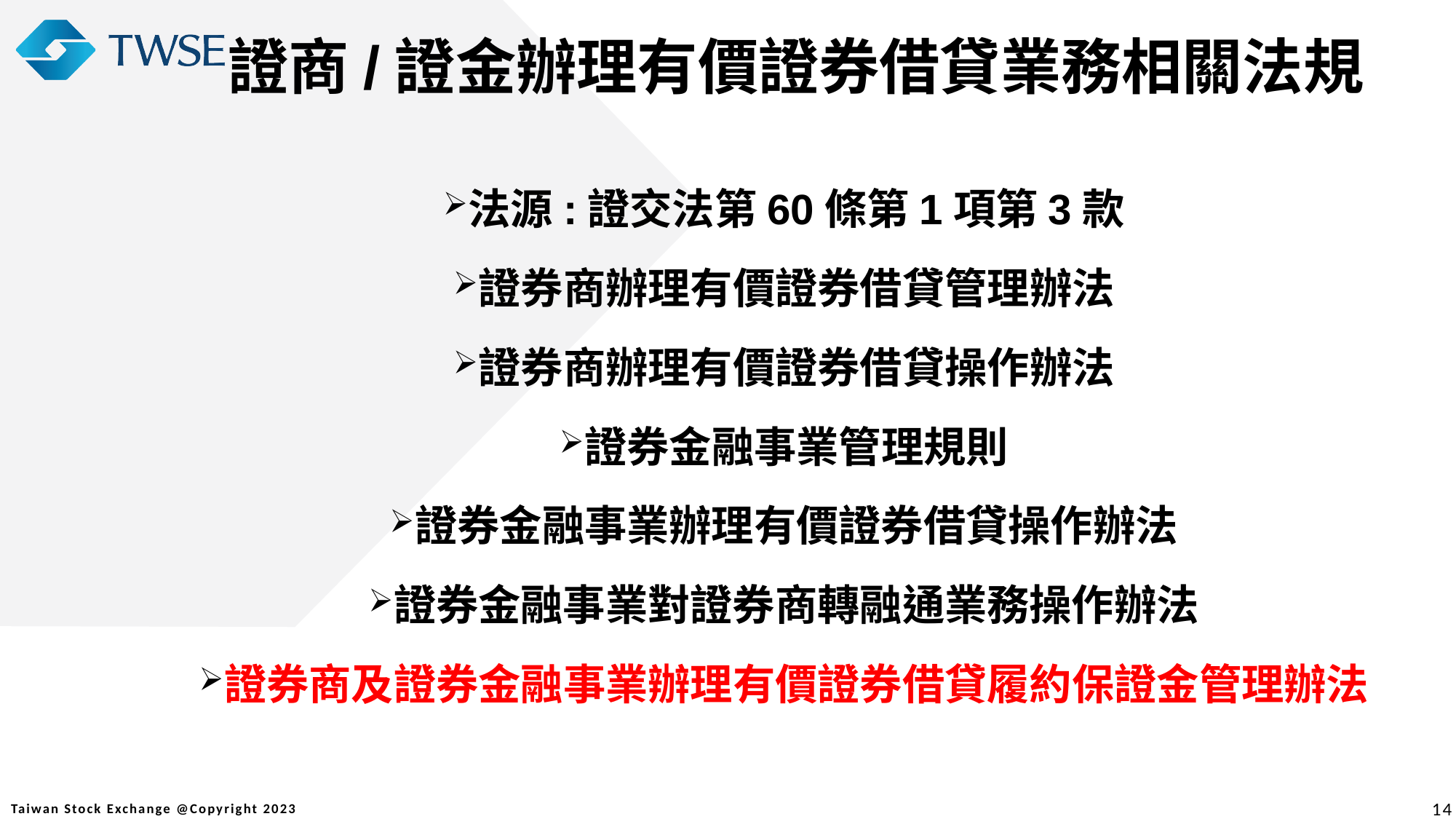

證商/證金辦理有價證券借貸業務相關法規
法源:證交法第60條第1項第3款
證券商辦理有價證券借貸管理辦法
證券商辦理有價證券借貸操作辦法
證券金融事業管理規則
證券金融事業辦理有價證券借貸操作辦法
證券金融事業對證券商轉融通業務操作辦法
證券商及證券金融事業辦理有價證券借貸履約保證金管理辦法

14